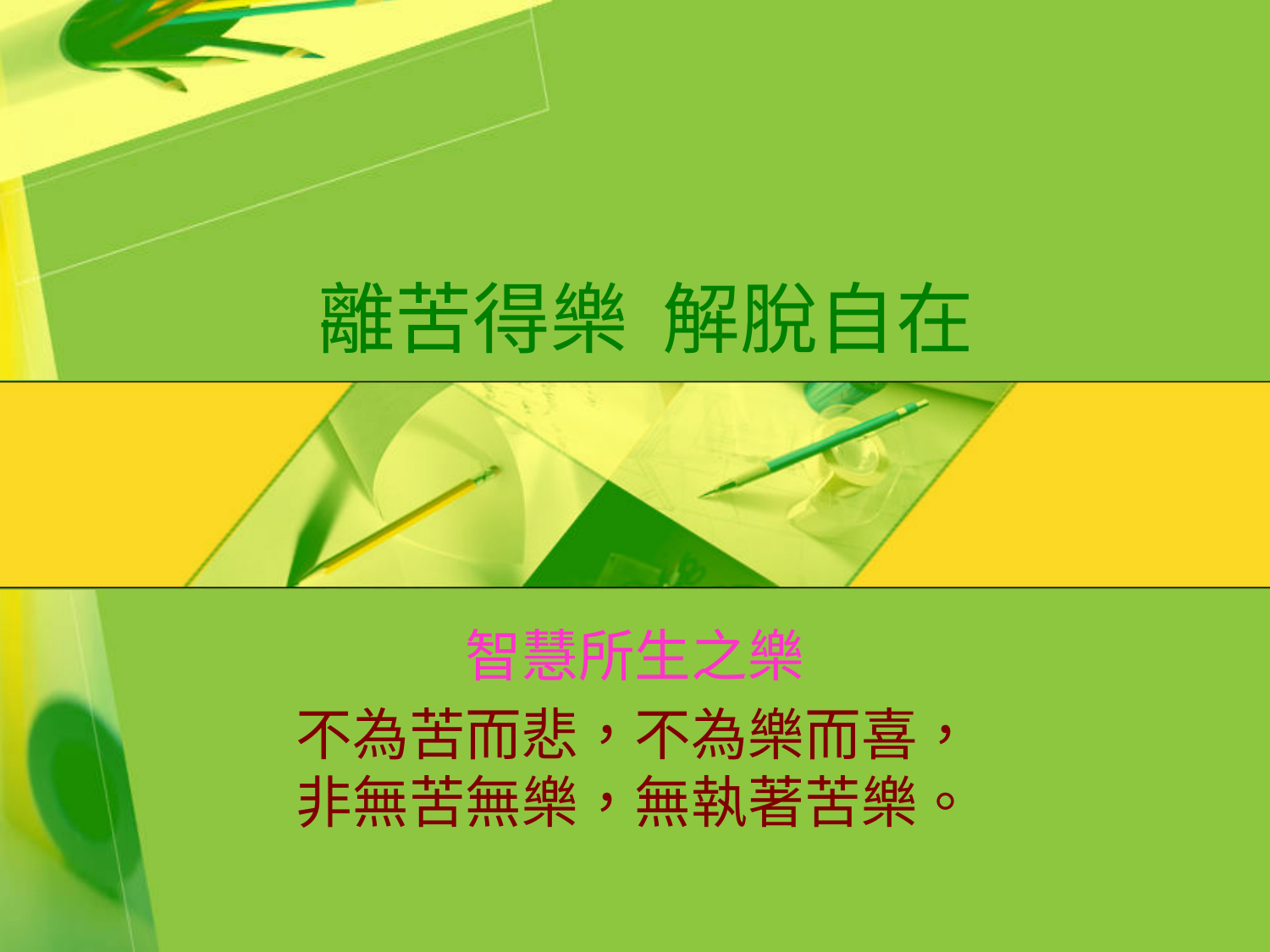

# 離苦得樂  解脫自在
智慧所生之樂
不為苦而悲，不為樂而喜，
非無苦無樂，無執著苦樂。